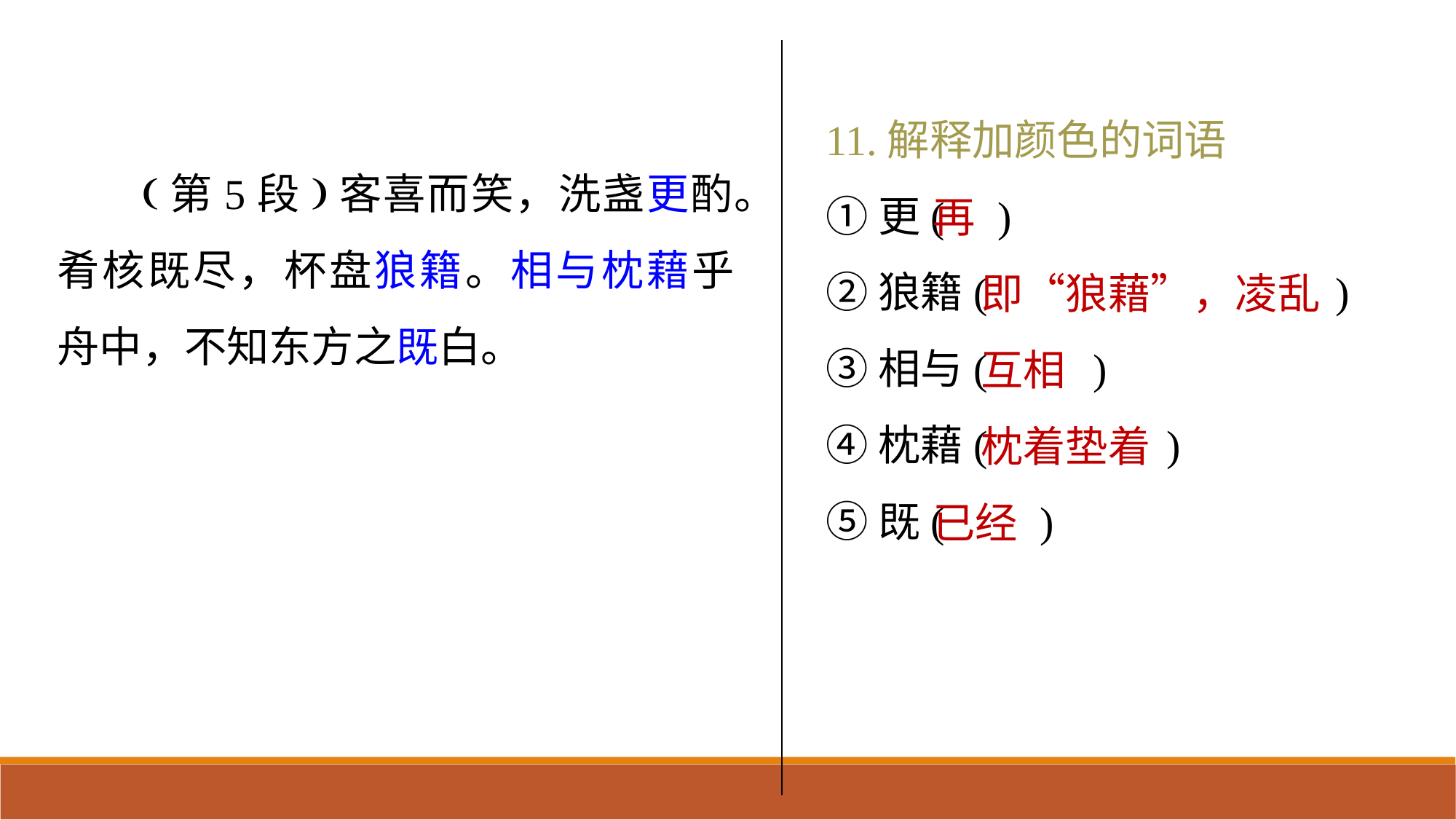

11.解释加颜色的词语
①更(     )
②狼籍(                                 )
③相与(          )
④枕藉(                 )
⑤既(         )
(第5段)客喜而笑，洗盏更酌。肴核既尽，杯盘狼籍。相与枕藉乎舟中，不知东方之既白。
再
    即“狼藉”，凌乱
    互相
    枕着垫着
已经